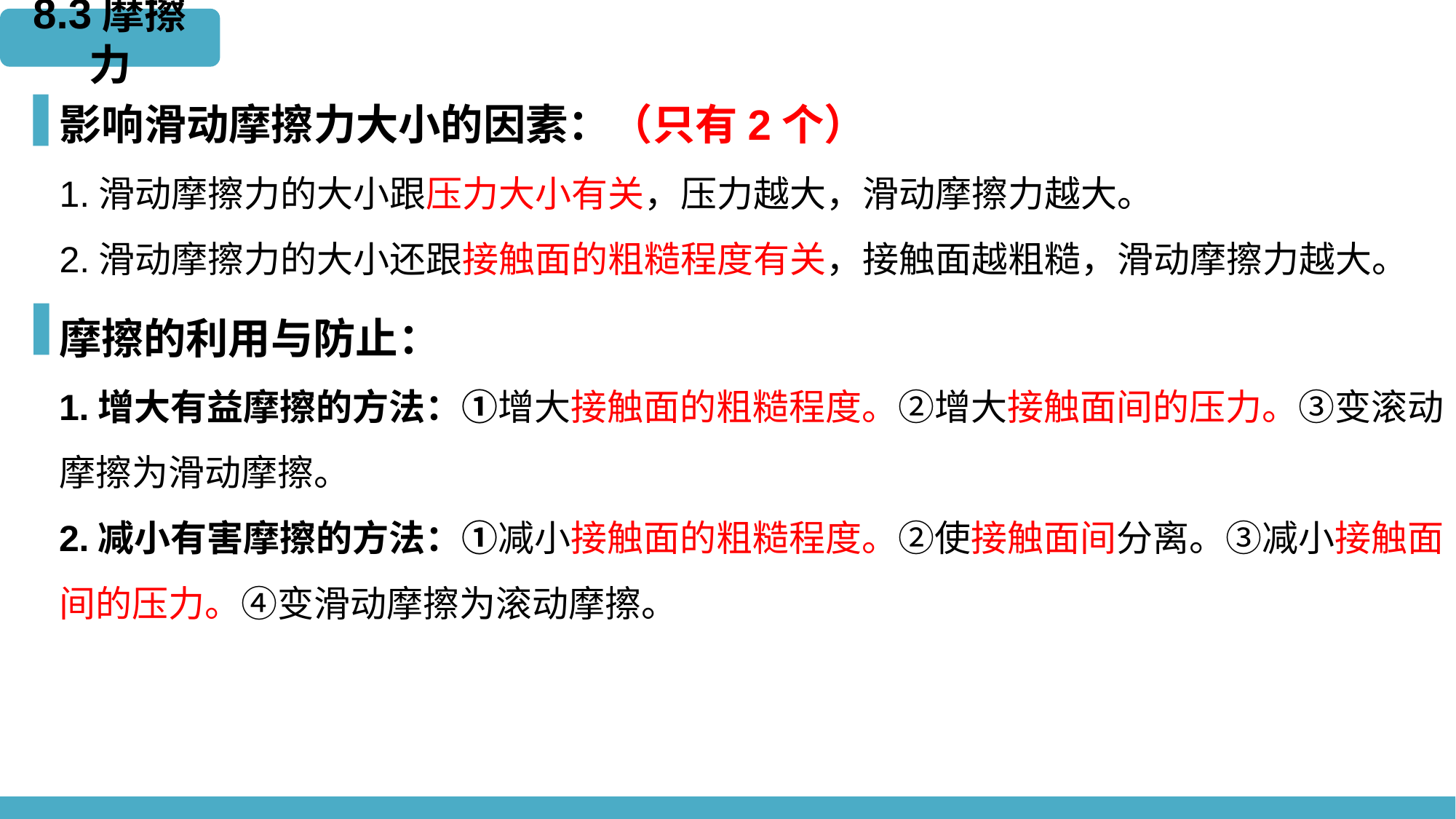

8.3摩擦力
影响滑动摩擦力大小的因素：（只有2个）
1.滑动摩擦力的大小跟压力大小有关，压力越大，滑动摩擦力越大。
2.滑动摩擦力的大小还跟接触面的粗糙程度有关，接触面越粗糙，滑动摩擦力越大。

摩擦的利用与防止：
1.增大有益摩擦的方法：①增大接触面的粗糙程度。②增大接触面间的压力。③变滚动摩擦为滑动摩擦。
2.减小有害摩擦的方法：①减小接触面的粗糙程度。②使接触面间分离。③减小接触面间的压力。④变滑动摩擦为滚动摩擦。